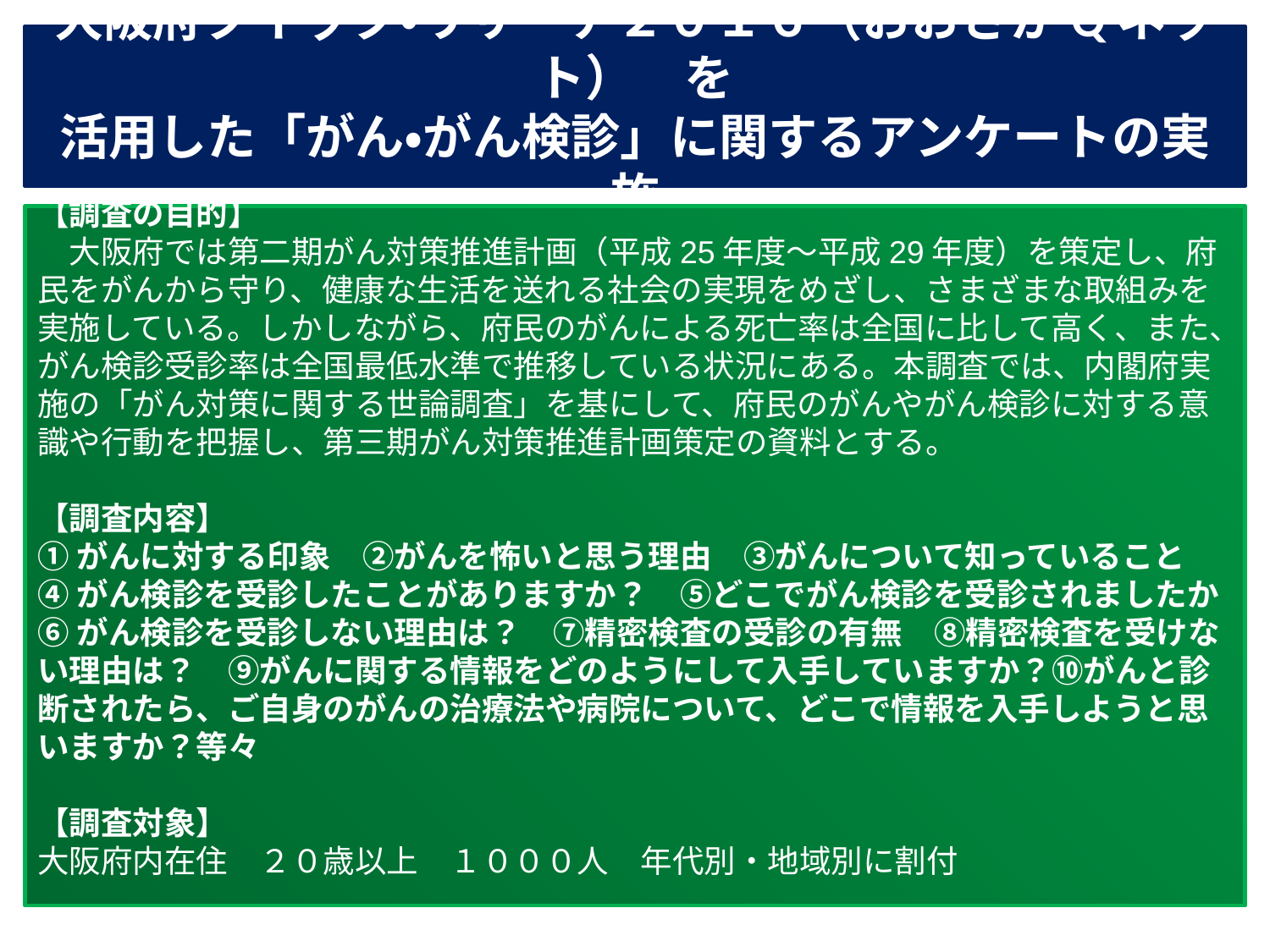

大阪府クイック・リサーチ２０１６（おおさかQネット）　を
活用した「がん・がん検診」に関するアンケートの実施
【調査の目的】
　大阪府では第二期がん対策推進計画（平成25年度～平成29年度）を策定し、府民をがんから守り、健康な生活を送れる社会の実現をめざし、さまざまな取組みを実施している。しかしながら、府民のがんによる死亡率は全国に比して高く、また、がん検診受診率は全国最低水準で推移している状況にある。本調査では、内閣府実施の「がん対策に関する世論調査」を基にして、府民のがんやがん検診に対する意識や行動を把握し、第三期がん対策推進計画策定の資料とする。

【調査内容】
①がんに対する印象　②がんを怖いと思う理由　③がんについて知っていること
④がん検診を受診したことがありますか？　⑤どこでがん検診を受診されましたか
⑥がん検診を受診しない理由は？　⑦精密検査の受診の有無　⑧精密検査を受けない理由は？　⑨がんに関する情報をどのようにして入手していますか？⑩がんと診断されたら、ご自身のがんの治療法や病院について、どこで情報を入手しようと思いますか？等々

【調査対象】
大阪府内在住　２０歳以上　１０００人　年代別・地域別に割付